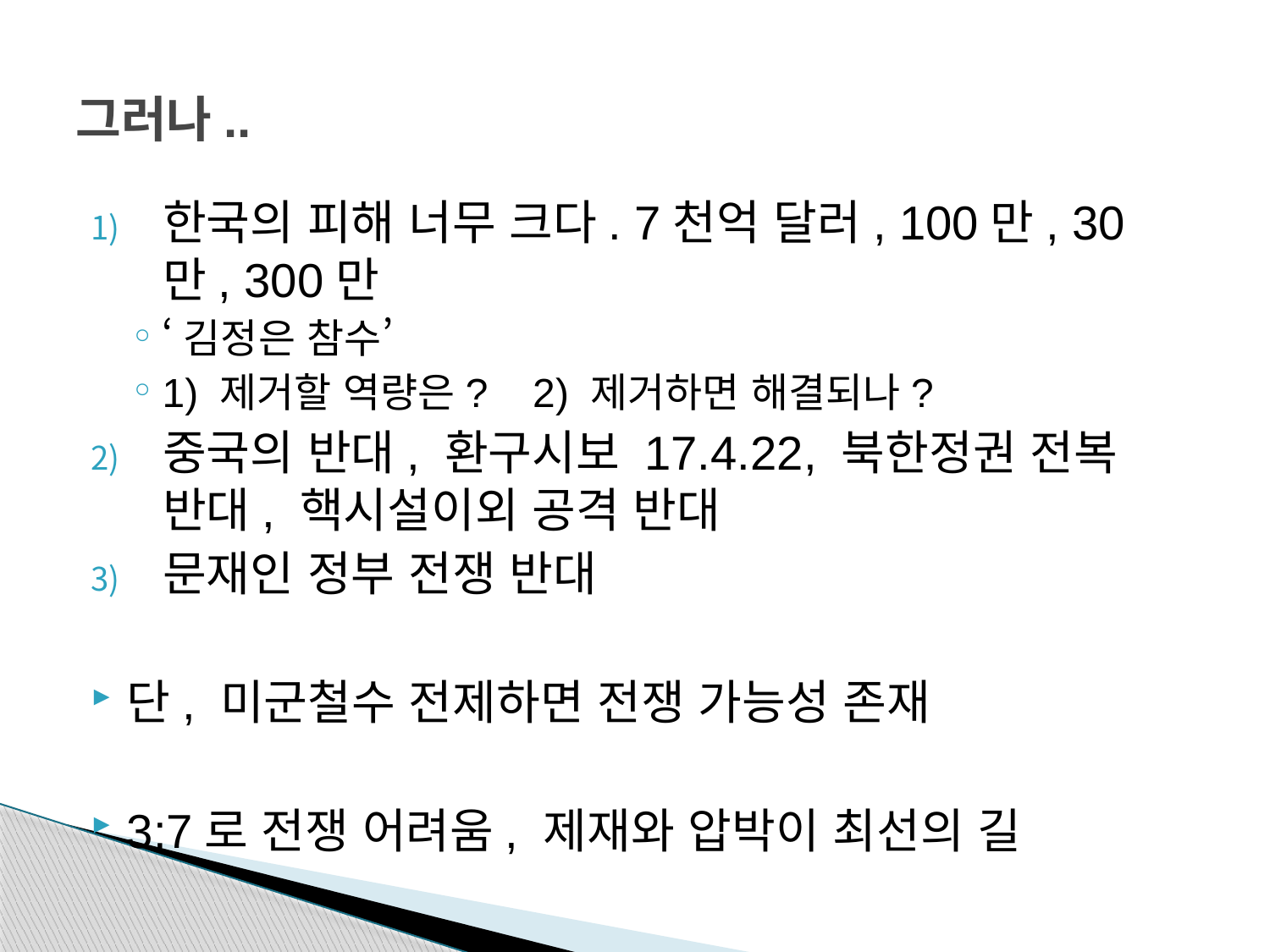

# 그러나..
한국의 피해 너무 크다. 7천억 달러, 100만, 30만, 300만
‘김정은 참수’
1) 제거할 역량은?    2) 제거하면 해결되나?
중국의 반대, 환구시보 17.4.22, 북한정권 전복 반대, 핵시설이외 공격 반대
문재인 정부 전쟁 반대

단, 미군철수 전제하면 전쟁 가능성 존재

3:7로 전쟁 어려움, 제재와 압박이 최선의 길